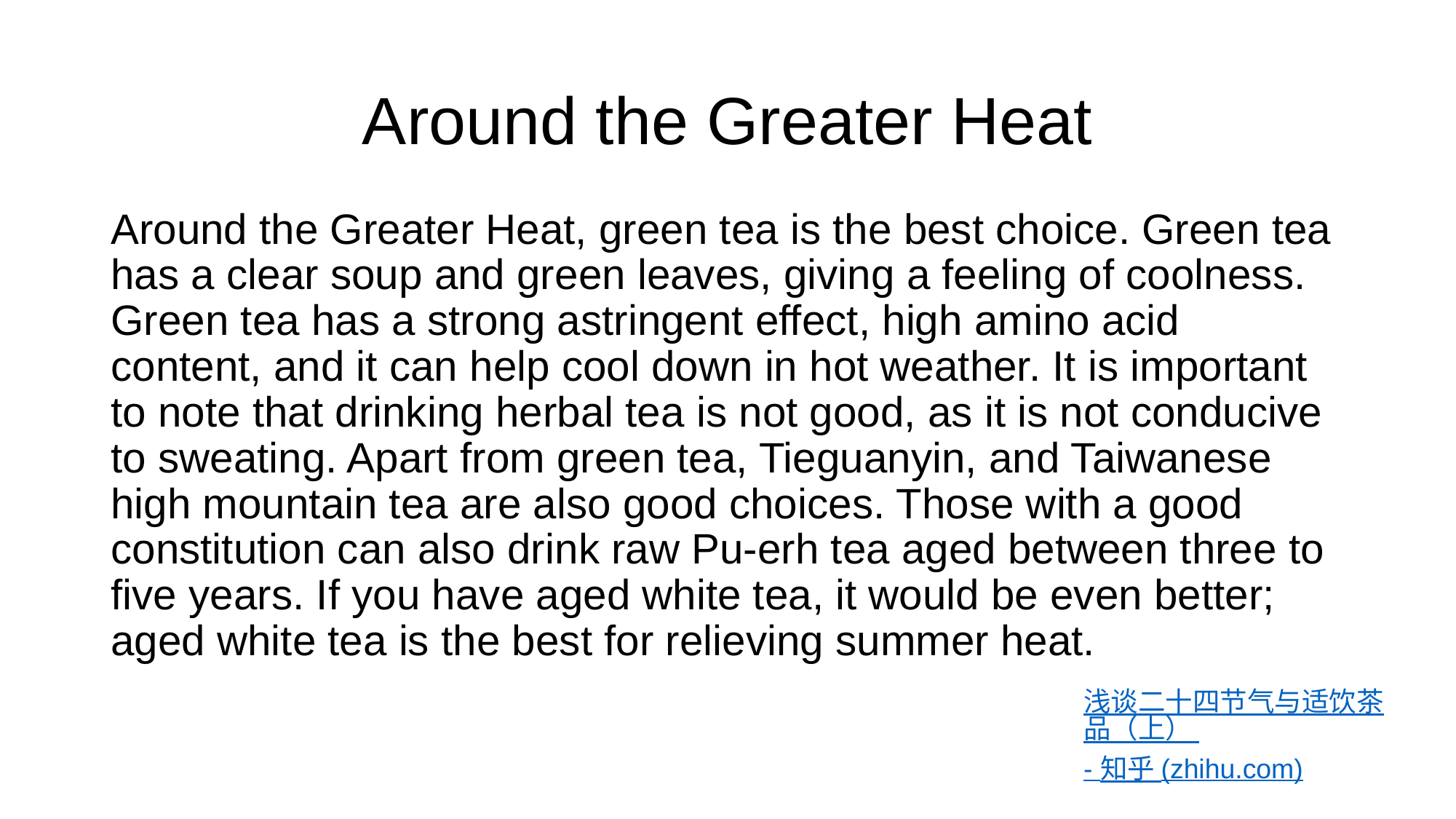

# Around the Greater Heat
Around the Greater Heat, green tea is the best choice. Green tea has a clear soup and green leaves, giving a feeling of coolness. Green tea has a strong astringent effect, high amino acid content, and it can help cool down in hot weather. It is important to note that drinking herbal tea is not good, as it is not conducive to sweating. Apart from green tea, Tieguanyin, and Taiwanese high mountain tea are also good choices. Those with a good constitution can also drink raw Pu-erh tea aged between three to five years. If you have aged white tea, it would be even better; aged white tea is the best for relieving summer heat.
浅谈二十四节气与适饮茶品（上） - 知乎 (zhihu.com)